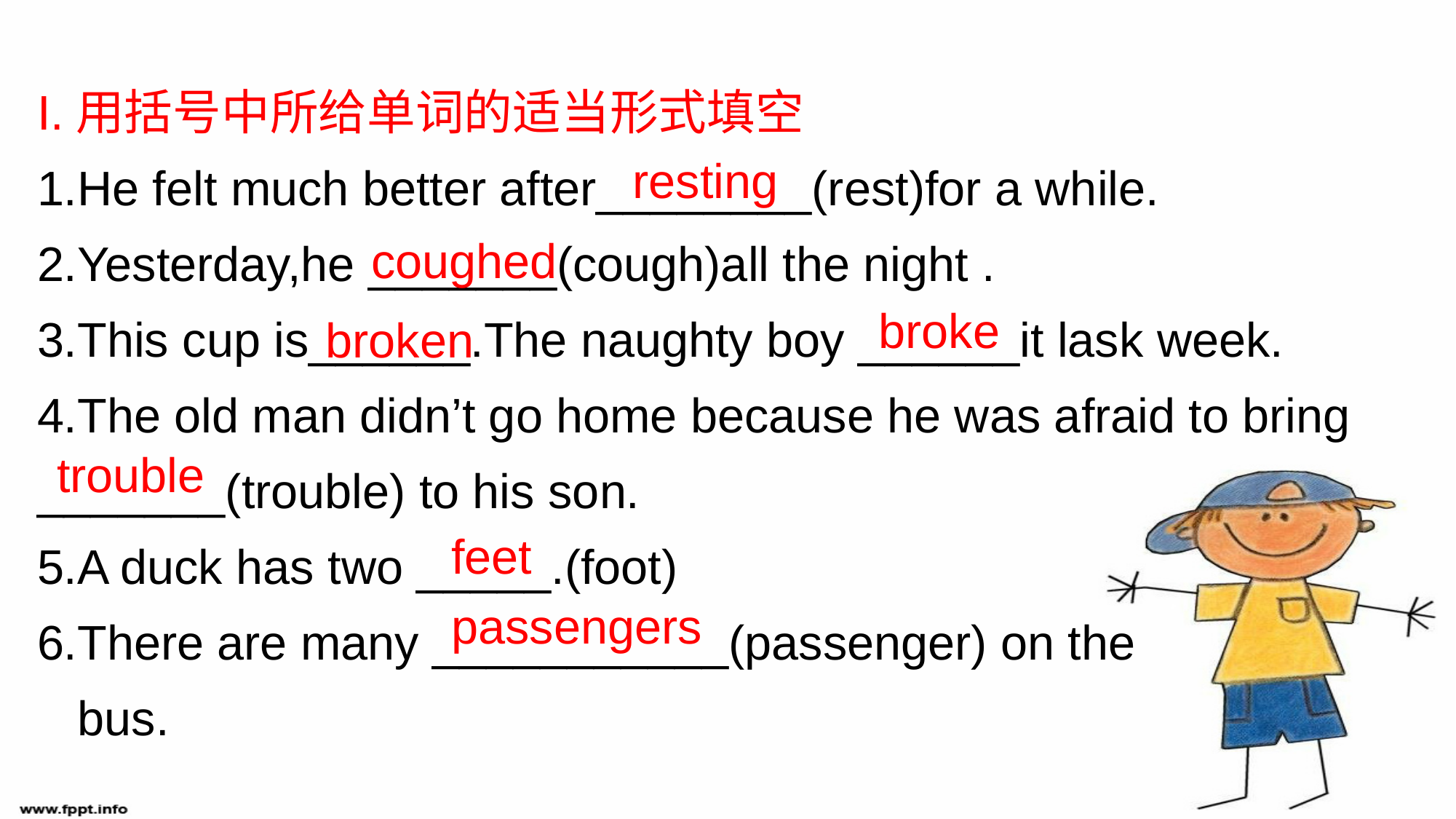

I.用括号中所给单词的适当形式填空
1.He felt much better after________(rest)for a while.
2.Yesterday,he _______(cough)all the night .
3.This cup is______.The naughty boy ______it lask week.
4.The old man didn’t go home because he was afraid to bring _______(trouble) to his son.
5.A duck has two _____.(foot)
6.There are many ___________(passenger) on the
   bus.

resting
coughed
broke
broken
trouble
feet
passengers